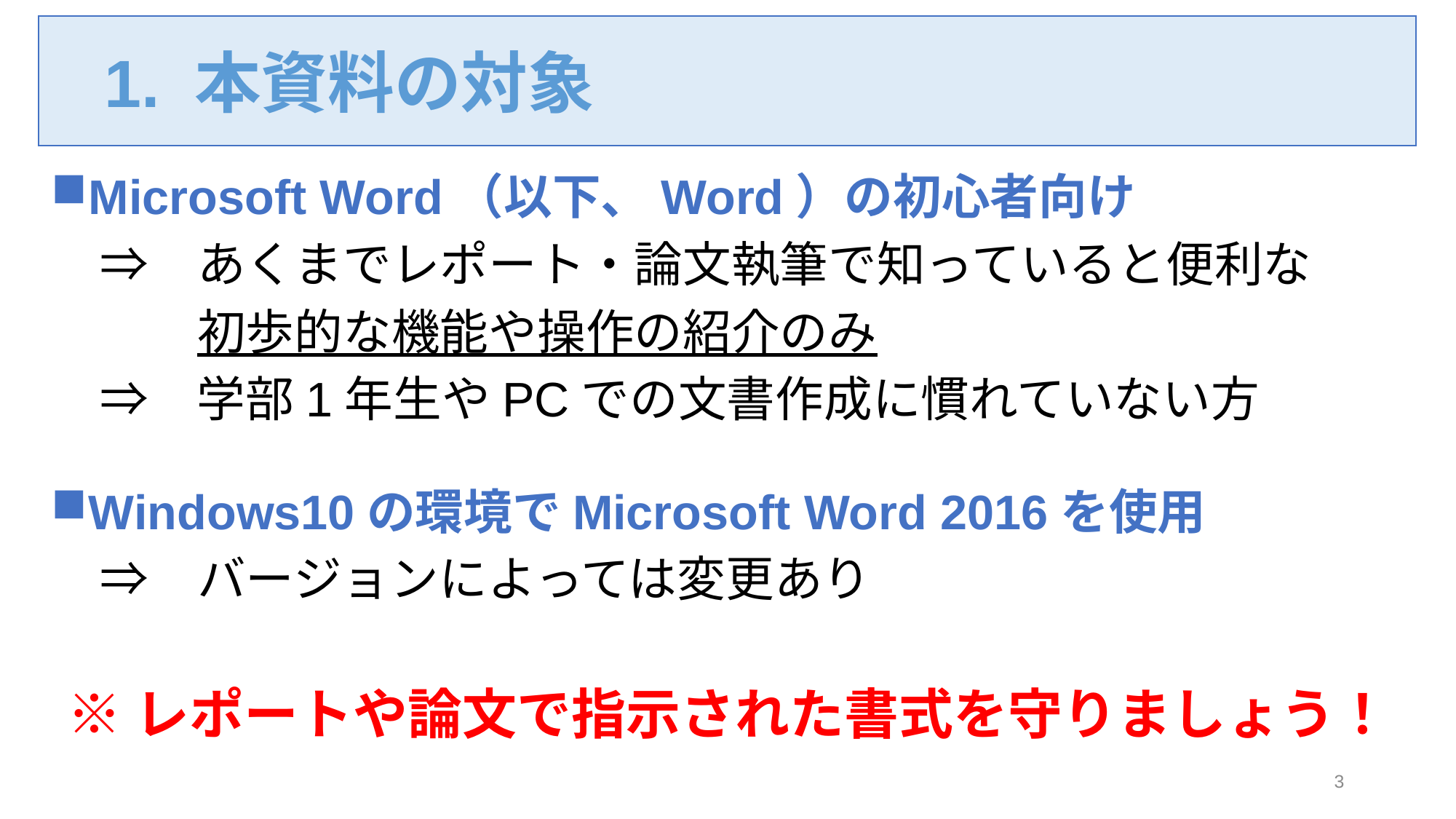

1. 本資料の対象
Microsoft Word（以下、Word）の初心者向け
　⇒　あくまでレポート・論文執筆で知っていると便利な
　　　初歩的な機能や操作の紹介のみ
　⇒　学部1年生やPCでの文書作成に慣れていない方

Windows10の環境でMicrosoft Word 2016を使用
　⇒　バージョンによっては変更あり

※レポートや論文で指示された書式を守りましょう！

3